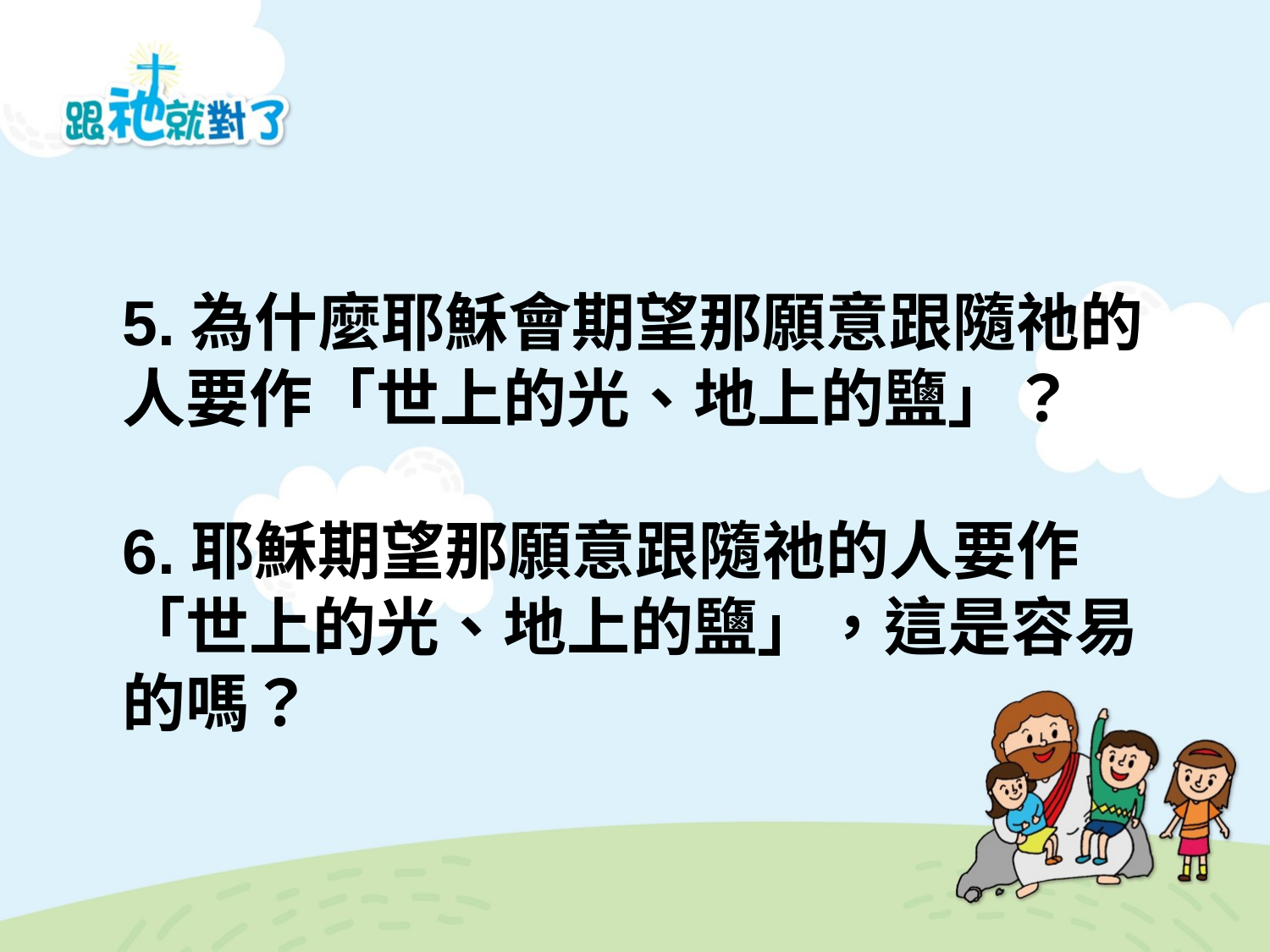

5.為什麼耶穌會期望那願意跟隨祂的人要作「世上的光、地上的鹽」？

6.耶穌期望那願意跟隨祂的人要作「世上的光、地上的鹽」，這是容易的嗎？